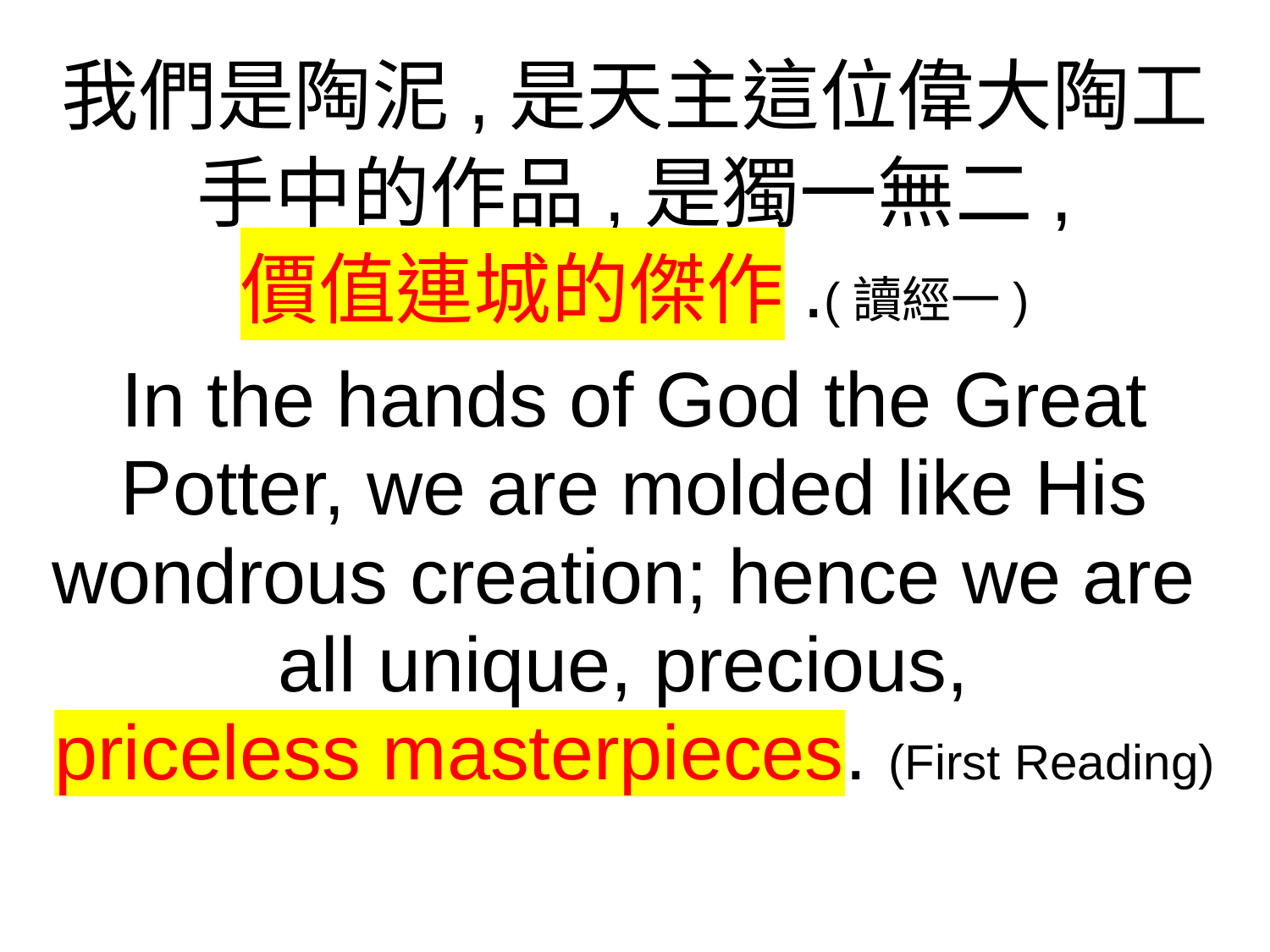

我們是陶泥,是天主這位偉大陶工
手中的作品,是獨一無二,
價值連城的傑作.(讀經一)
In the hands of God the Great Potter, we are molded like His wondrous creation; hence we are
all unique, precious,
priceless masterpieces. (First Reading)